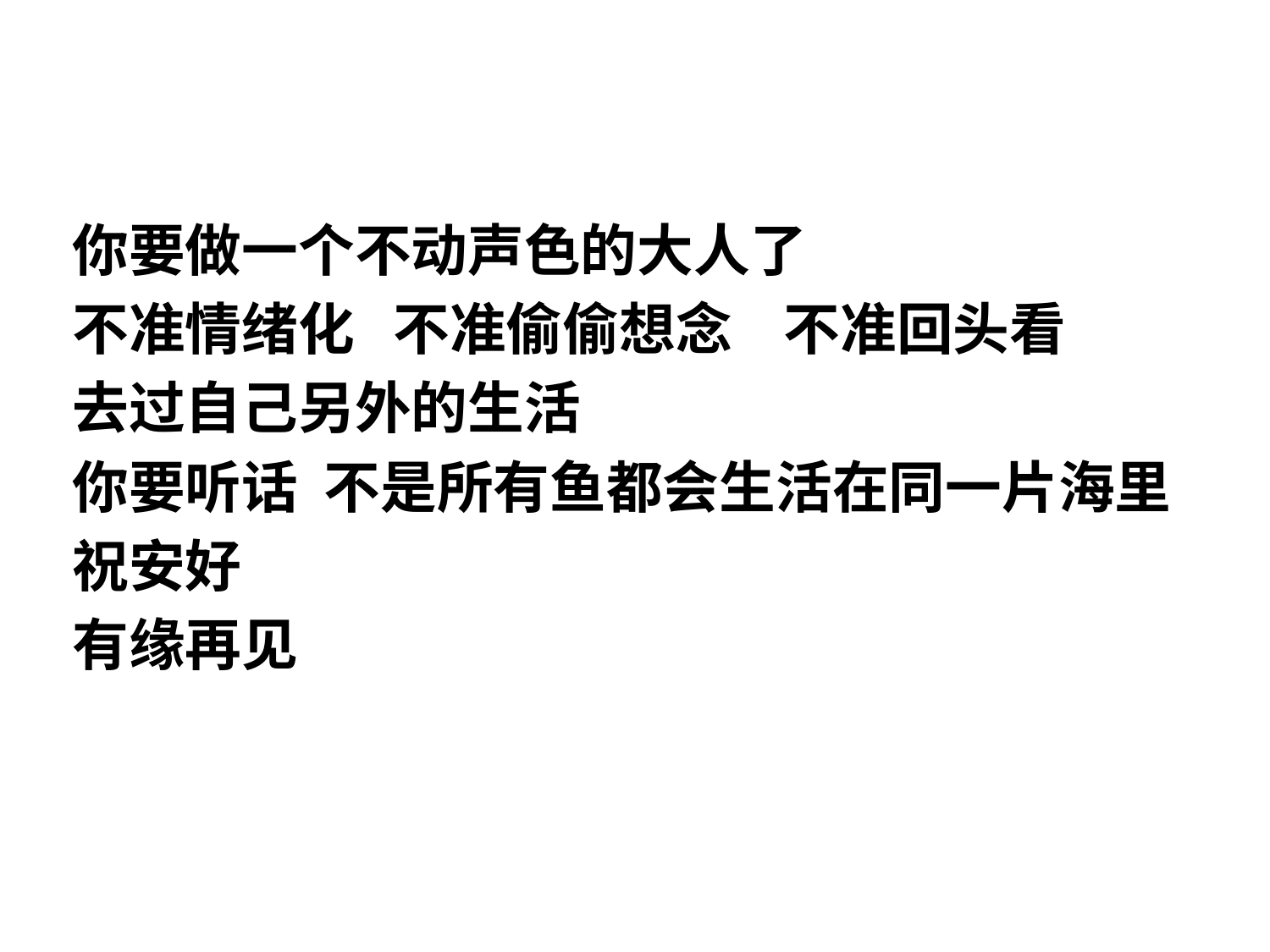

你要做一个不动声色的大人了
不准情绪化   不准偷偷想念    不准回头看
去过自己另外的生活
你要听话  不是所有鱼都会生活在同一片海里
祝安好
有缘再见